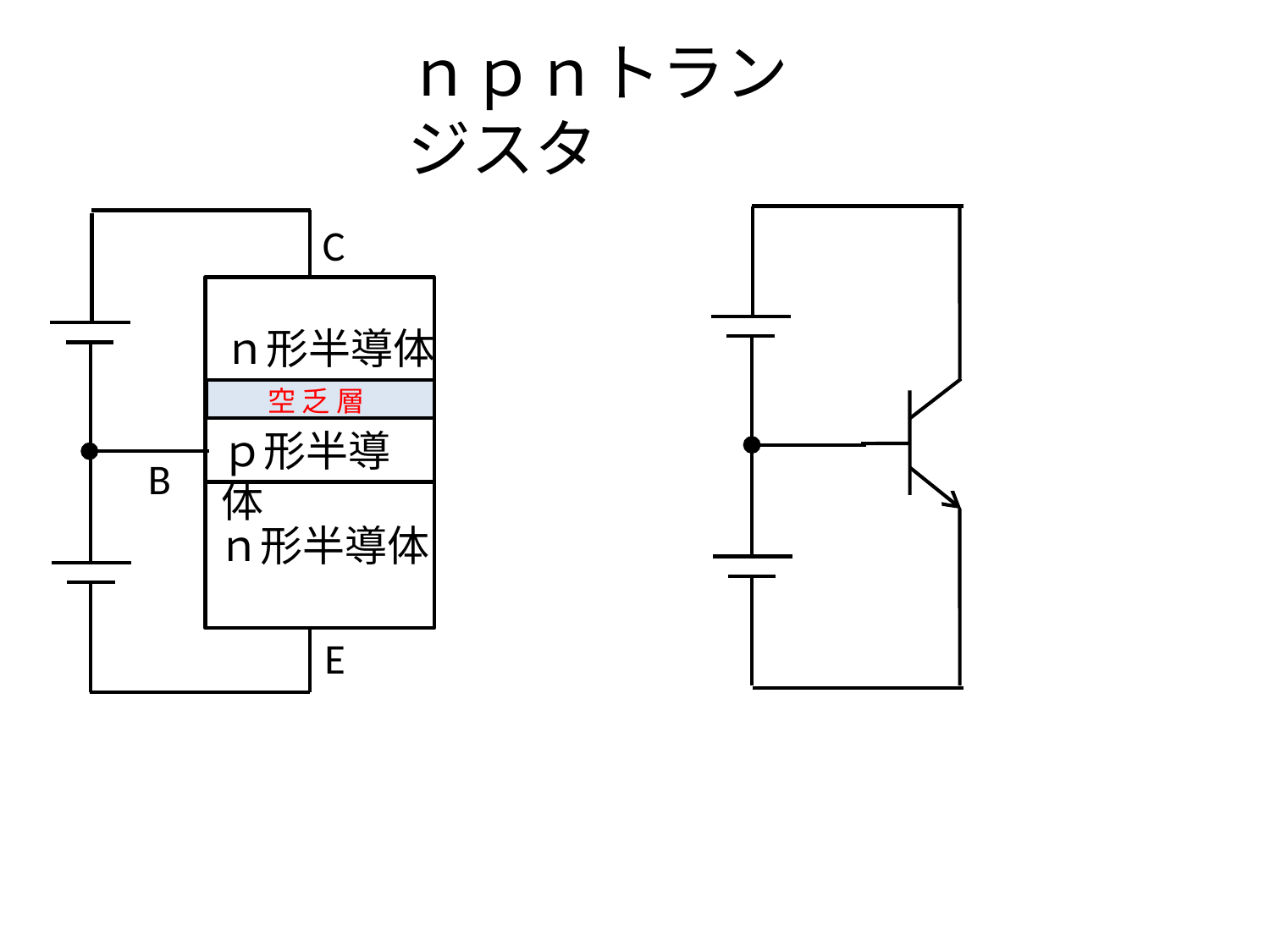

ｎｐｎトランジスタ

C

ｎ形半導体

空 乏 層

ｐ形半導体

B

ｎ形半導体
E